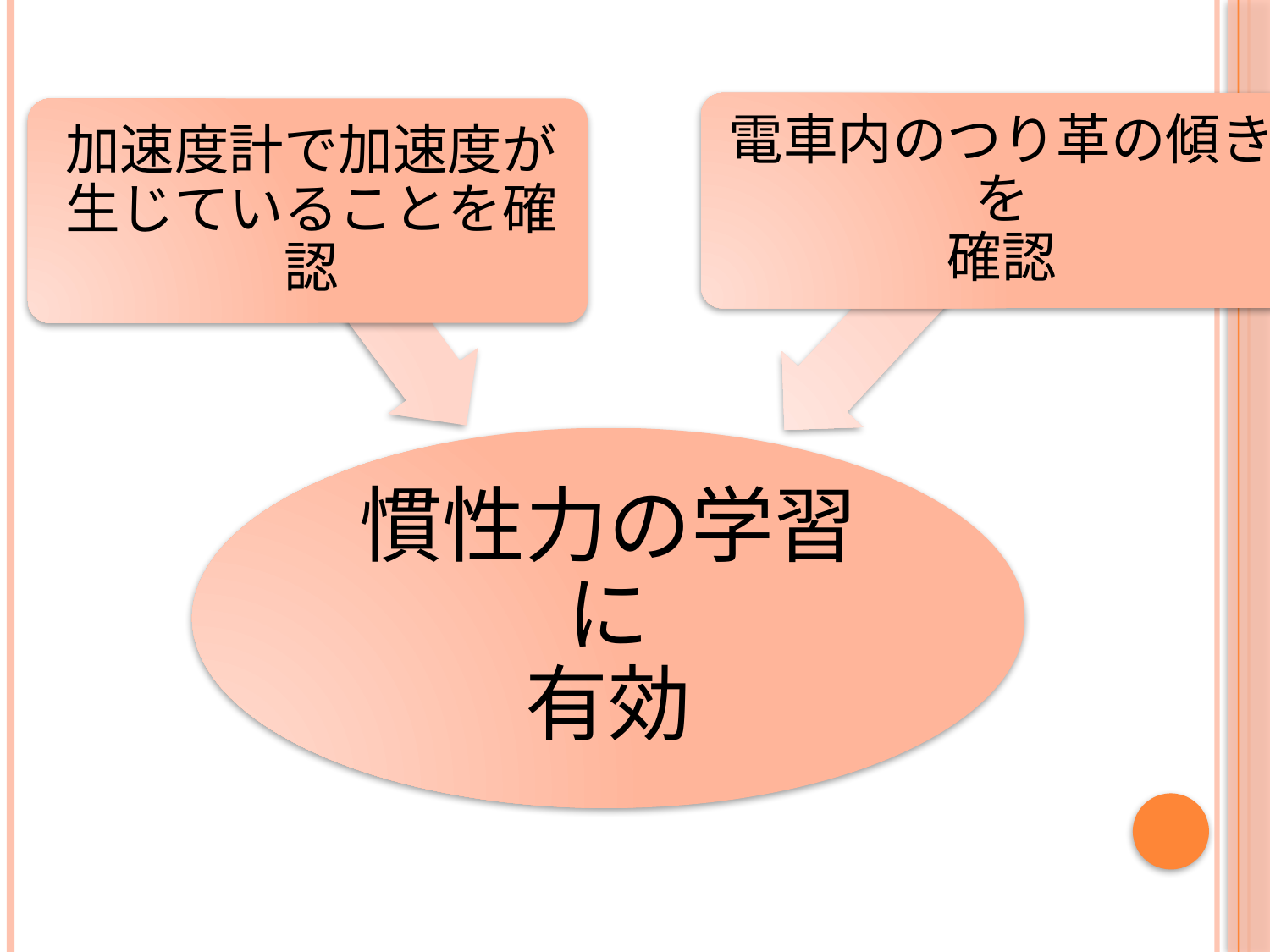

慣性力の学習に
有効
加速度計で加速度が生じていることを確認
電車内のつり革の傾きを
確認